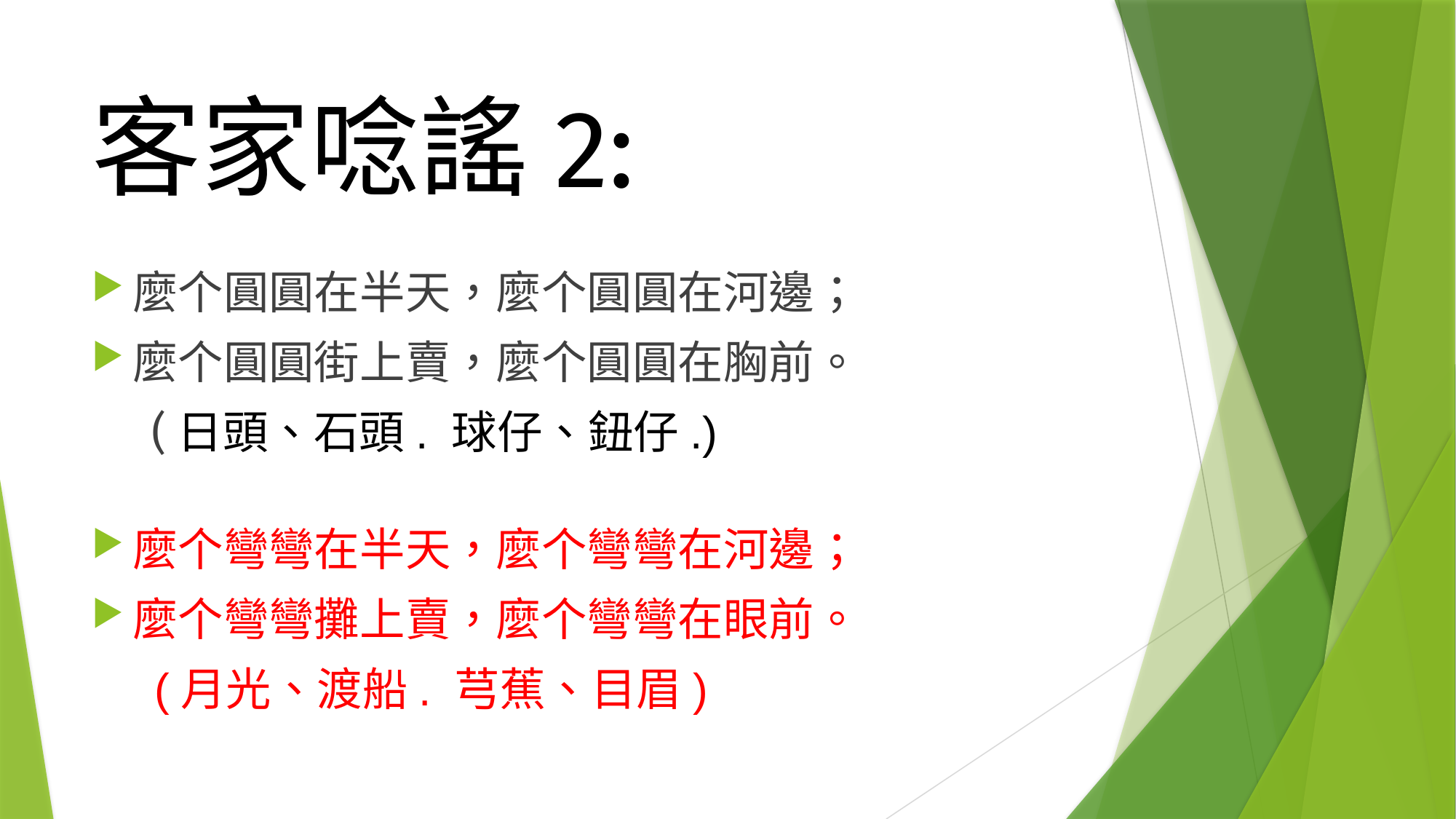

# 客家唸謠2:
麼个圓圓在半天，麼个圓圓在河邊；
麼个圓圓街上賣，麼个圓圓在胸前。
     (日頭、石頭. 球仔、鈕仔.)

麼个彎彎在半天，麼个彎彎在河邊；
麼个彎彎攤上賣，麼个彎彎在眼前。
     (月光、渡船. 芎蕉、目眉)